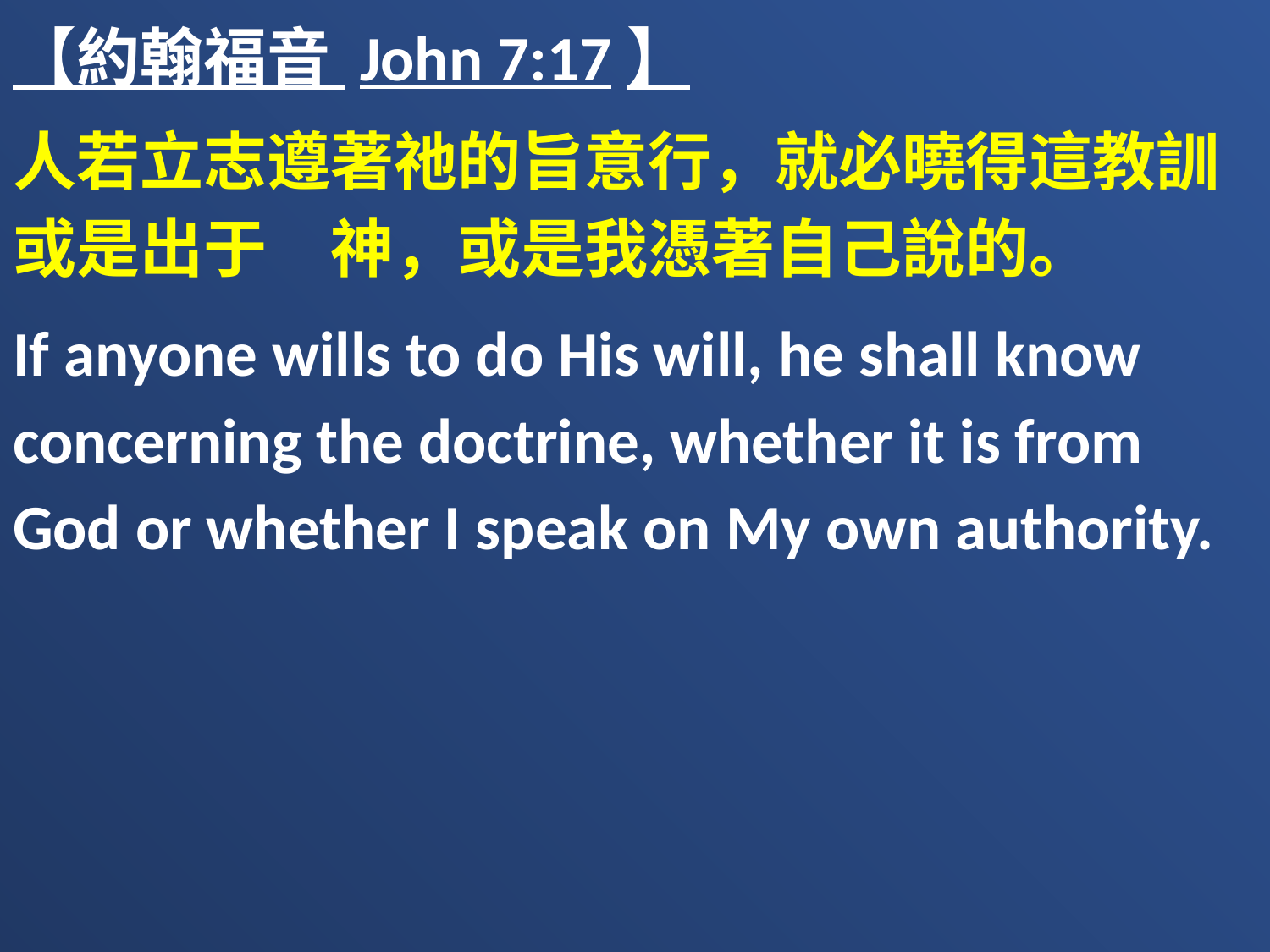

【約翰福音 John 7:17】
人若立志遵著祂的旨意行，就必曉得這教訓或是出于　神，或是我憑著自己說的。
If anyone wills to do His will, he shall know concerning the doctrine, whether it is from God or whether I speak on My own authority.